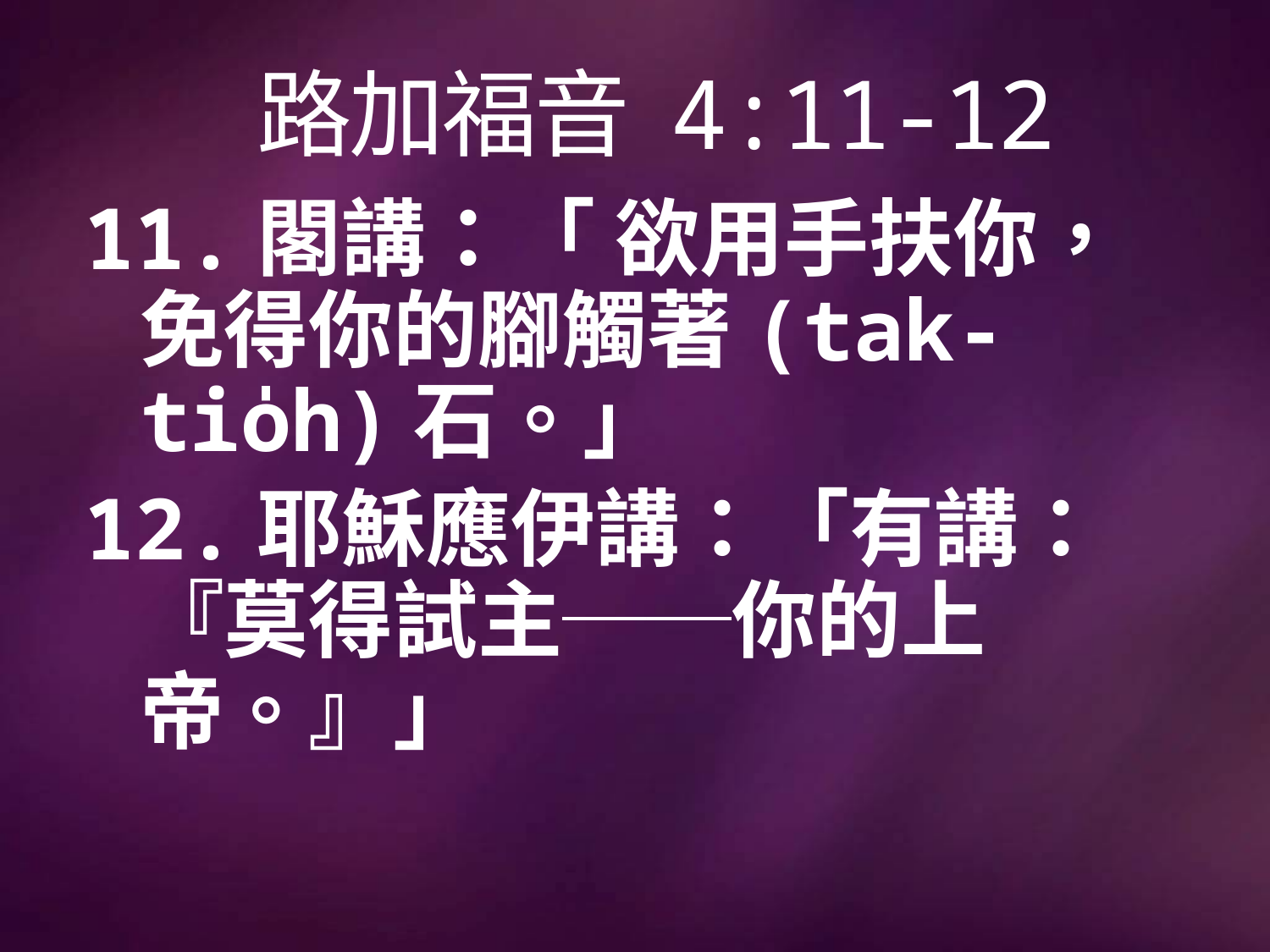

# 路加福音 4:11-12
11.閣講：「 欲用手扶你，免得你的腳觸著(tak-tio̍h)石。」
12.耶穌應伊講：「有講：『莫得試主──你的上帝。』」